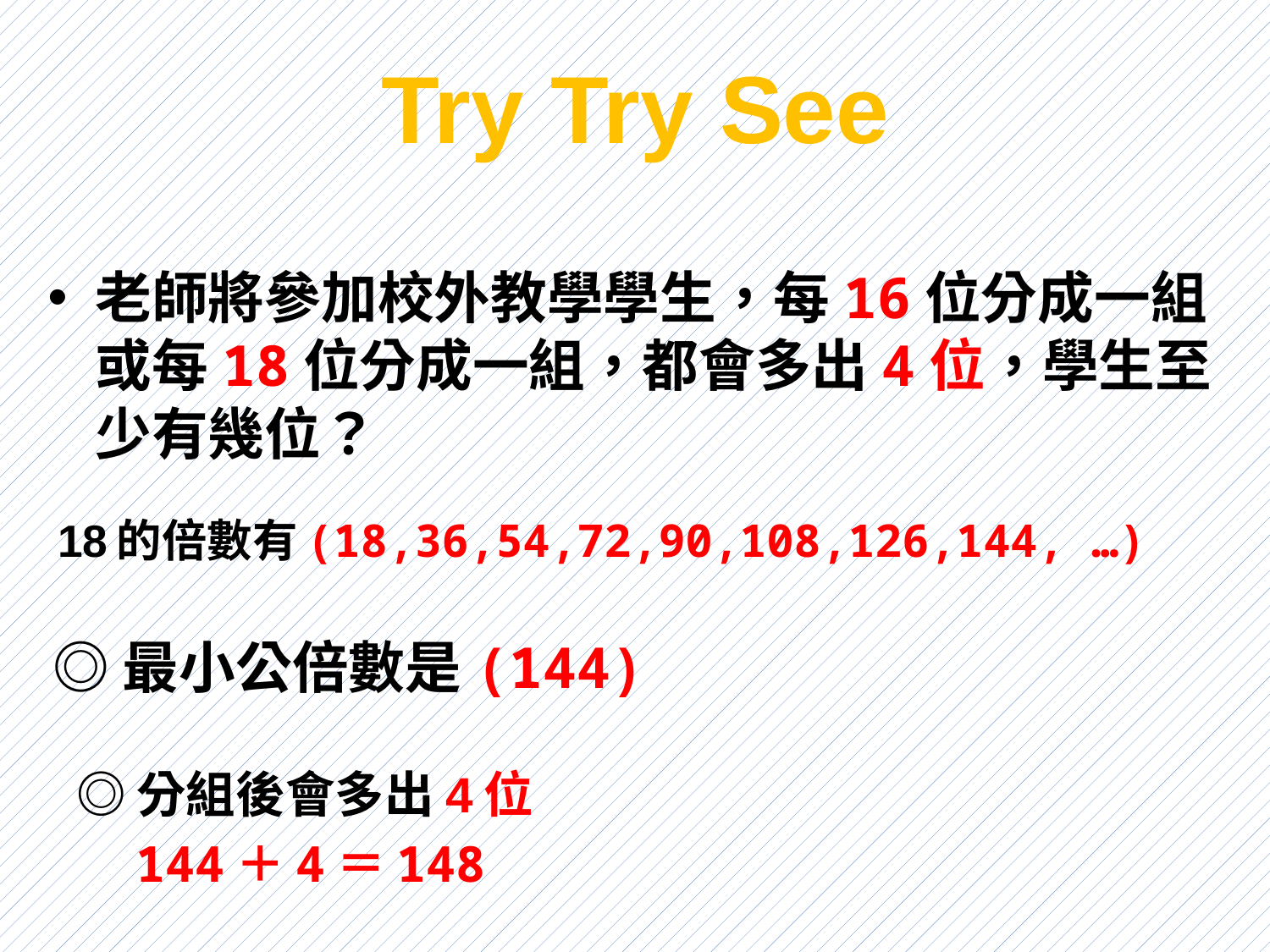

# Try Try See
老師將參加校外教學學生，每16位分成一組或每18位分成一組，都會多出4位，學生至少有幾位？
18的倍數有(18,36,54,72,90,108,126,144, …)
◎最小公倍數是(144)
◎分組後會多出4位
  144＋4＝148